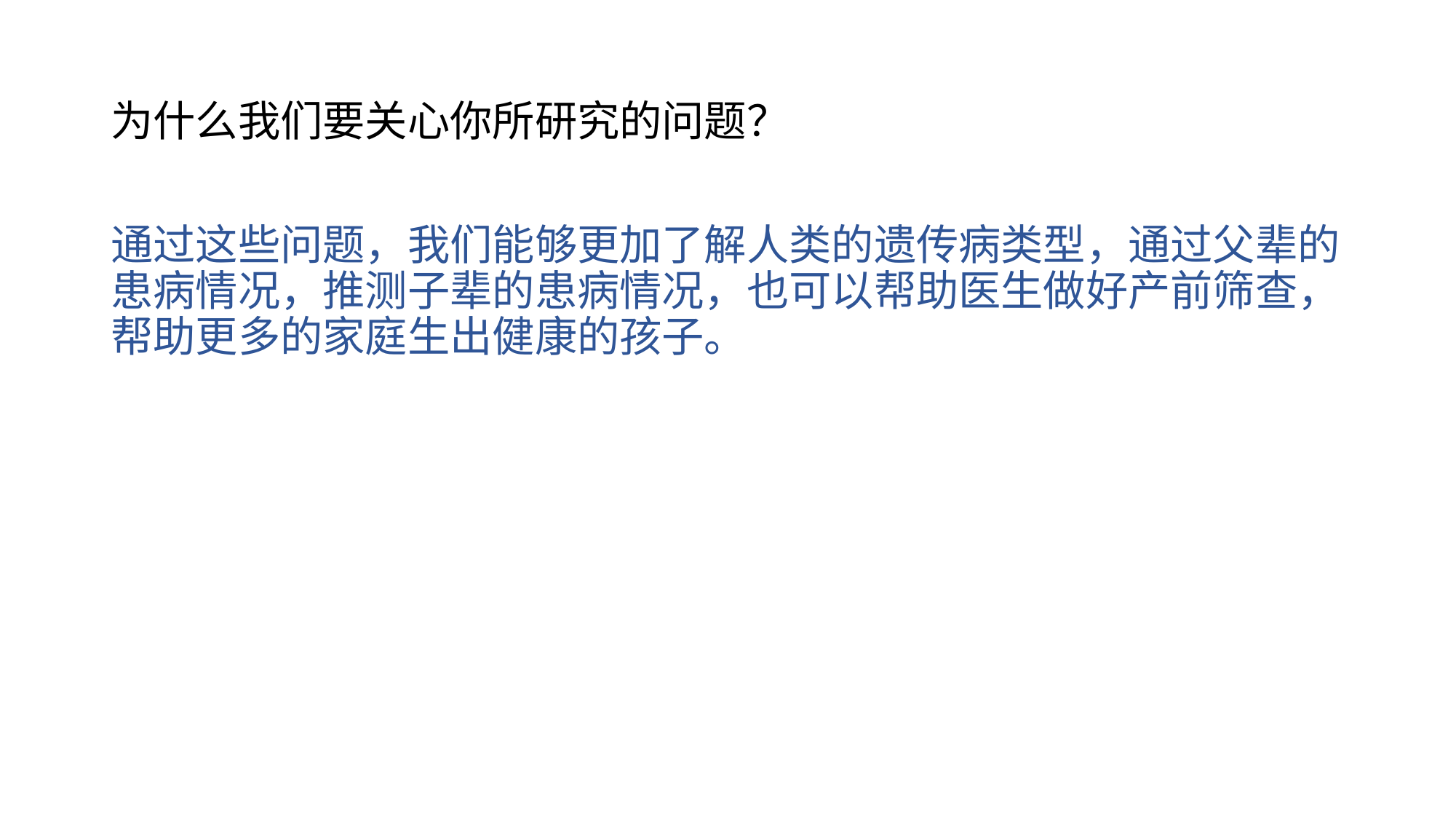

# 为什么我们要关心你所研究的问题？
通过这些问题，我们能够更加了解人类的遗传病类型，通过父辈的患病情况，推测子辈的患病情况，也可以帮助医生做好产前筛查，帮助更多的家庭生出健康的孩子。